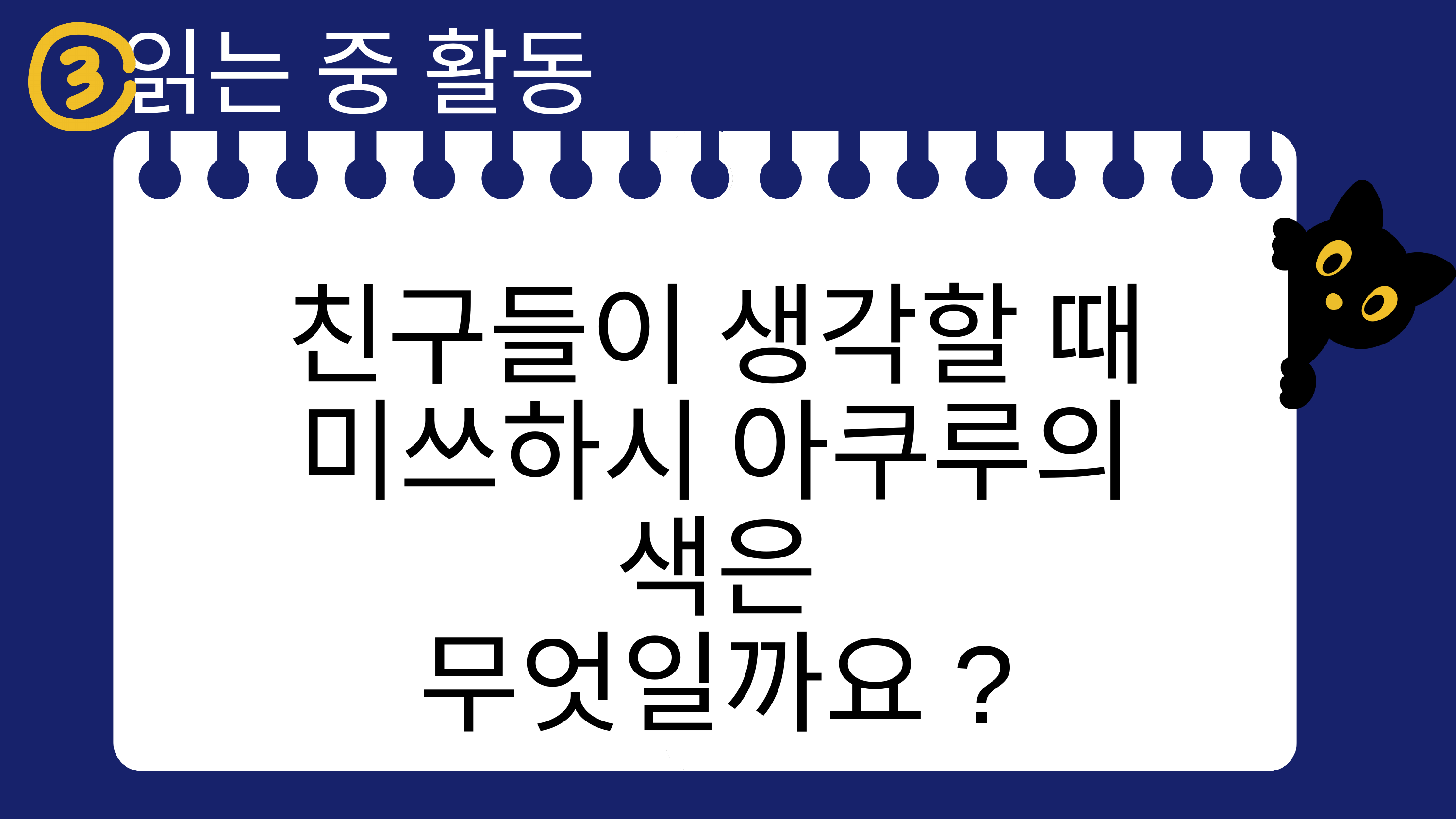

읽는 중 활동

친구들이 생각할 때
미쓰하시 아쿠루의 색은
무엇일까요?